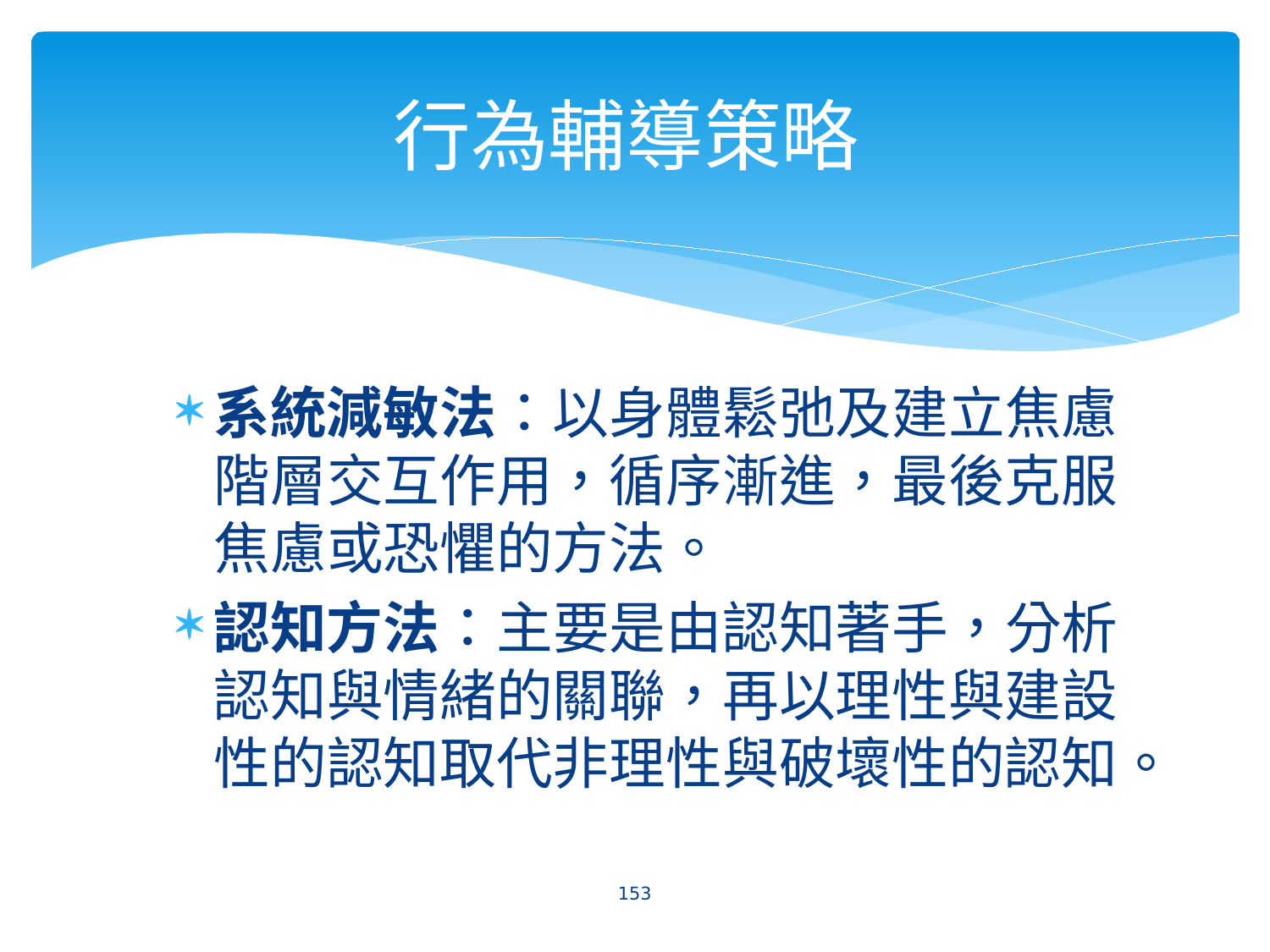

# 行為輔導策略
系統減敏法：以身體鬆弛及建立焦慮階層交互作用，循序漸進，最後克服焦慮或恐懼的方法。
認知方法：主要是由認知著手，分析認知與情緒的關聯，再以理性與建設性的認知取代非理性與破壞性的認知。
153